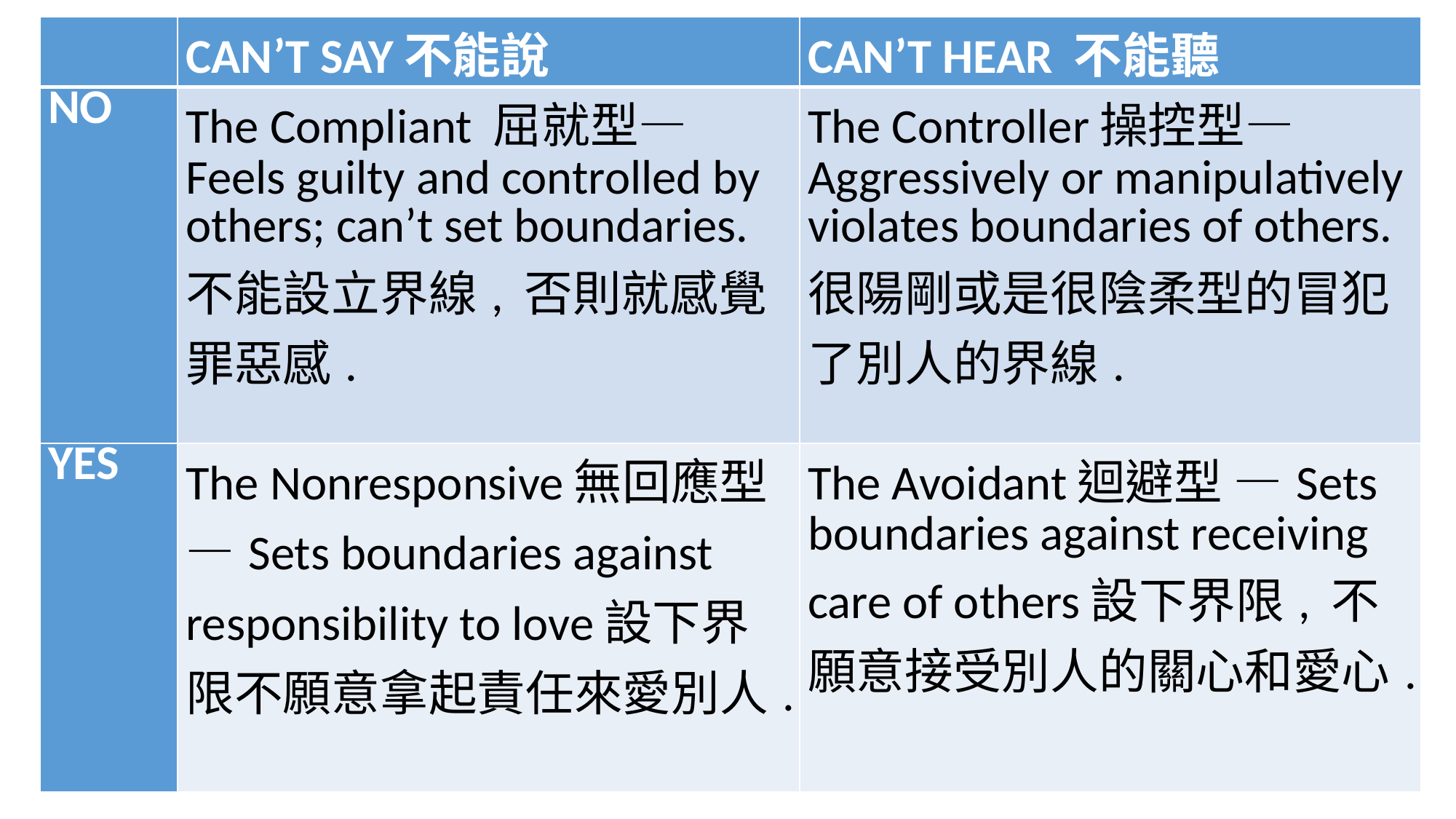

|  | CAN’T SAY不能說 | CAN’T HEAR 不能聽 |
| --- | --- | --- |
| NO | The Compliant 屈就型—Feels guilty and controlled by others; can’t set boundaries. 不能設立界線, 否則就感覺罪惡感. | The Controller操控型—Aggressively or manipulatively violates boundaries of others. 很陽剛或是很陰柔型的冒犯了別人的界線. |
| YES | The Nonresponsive無回應型—Sets boundaries against responsibility to love設下界限不願意拿起責任來愛別人. | The Avoidant迴避型 —Sets boundaries against receiving care of others設下界限, 不願意接受別人的關心和愛心. |